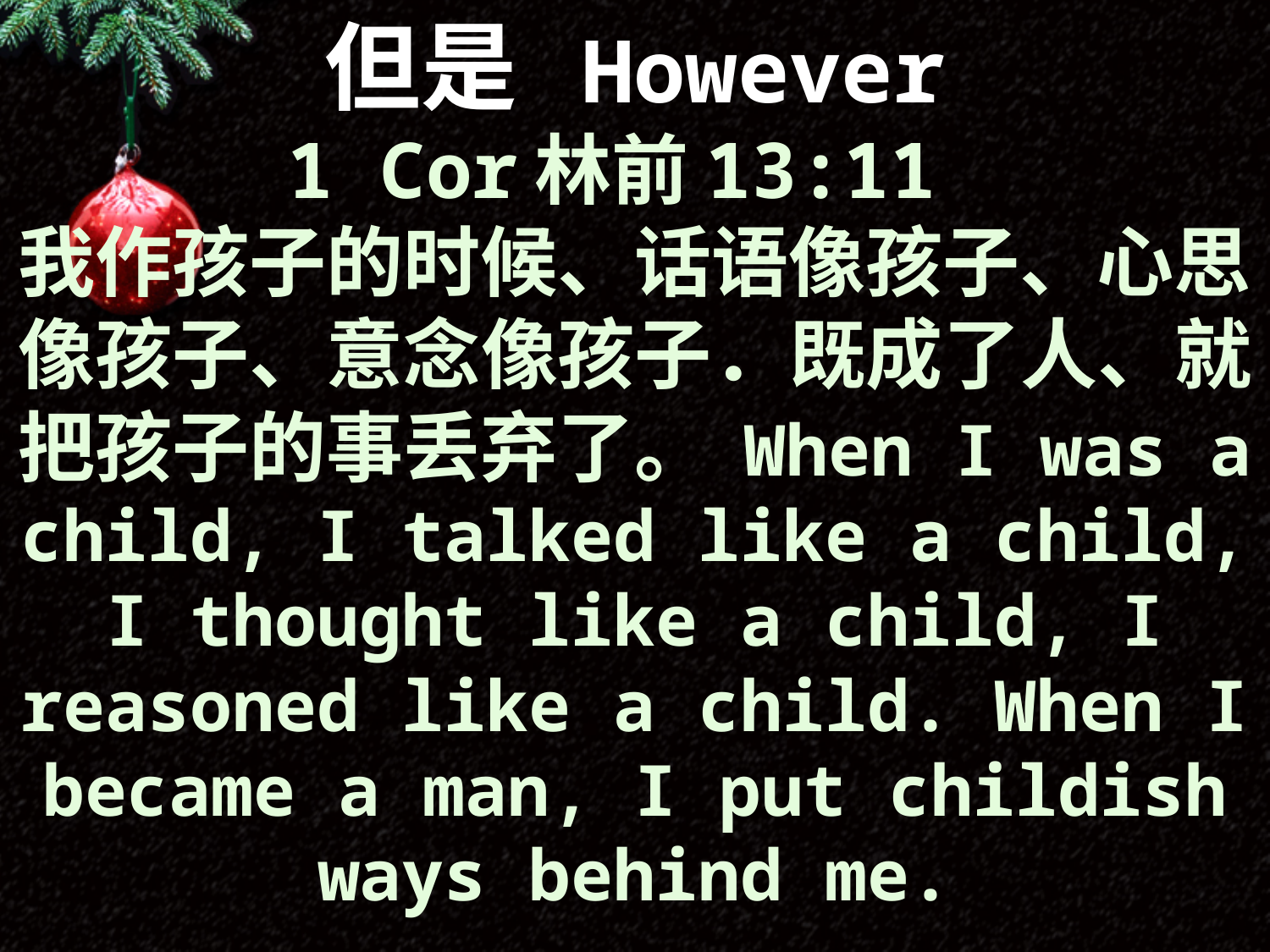

但是  However
1 Cor林前13:11
我作孩子的时候、话语像孩子、心思像孩子、意念像孩子．既成了人、就把孩子的事丢弃了。 When I was a child, I talked like a child, I thought like a child, I reasoned like a child. When I became a man, I put childish ways behind me.